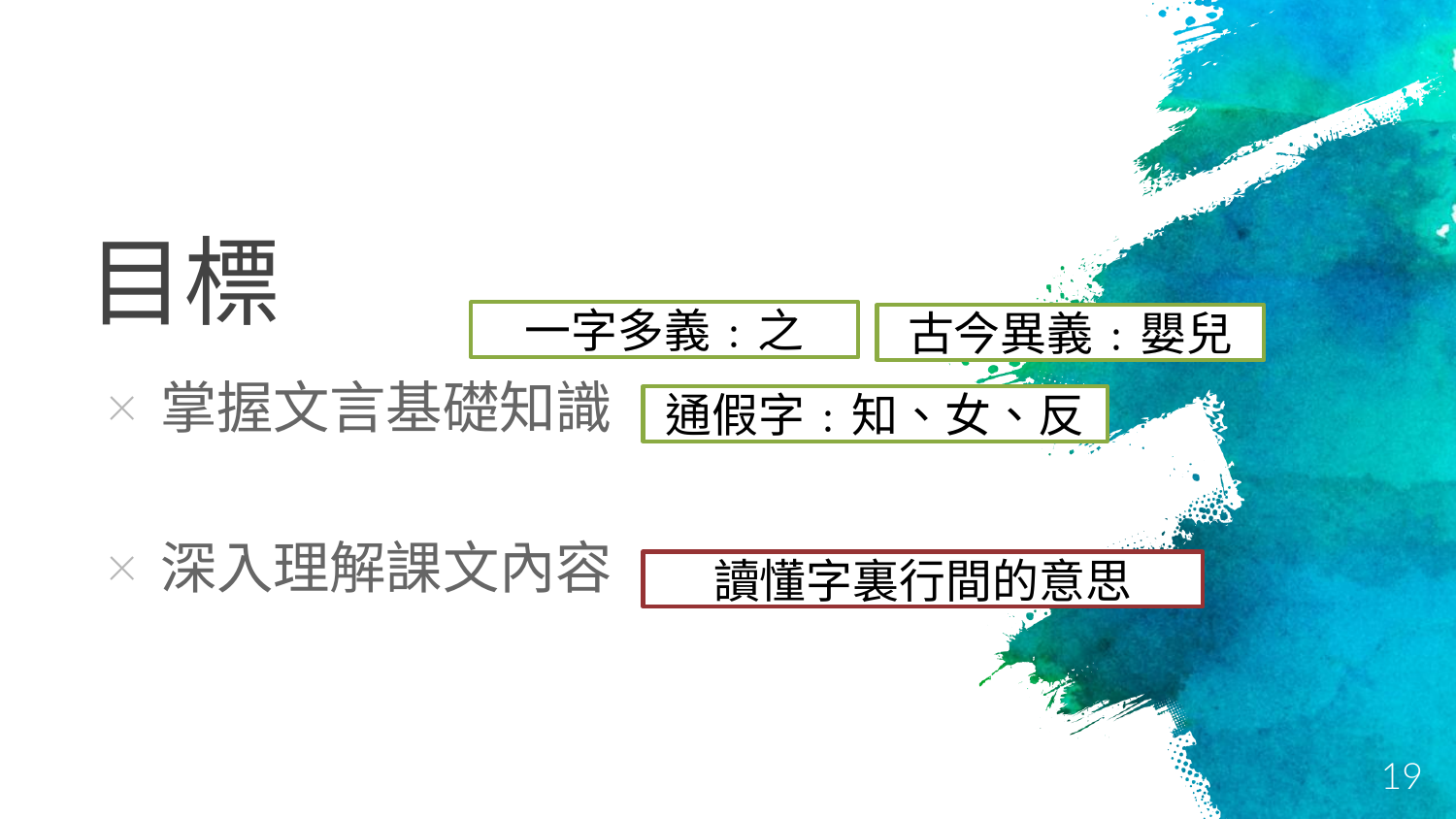

# 目標
一字多義﹕之
古今異義﹕嬰兒
掌握文言基礎知識

深入理解課文內容
通假字﹕知、女、反
讀懂字裏行間的意思
19